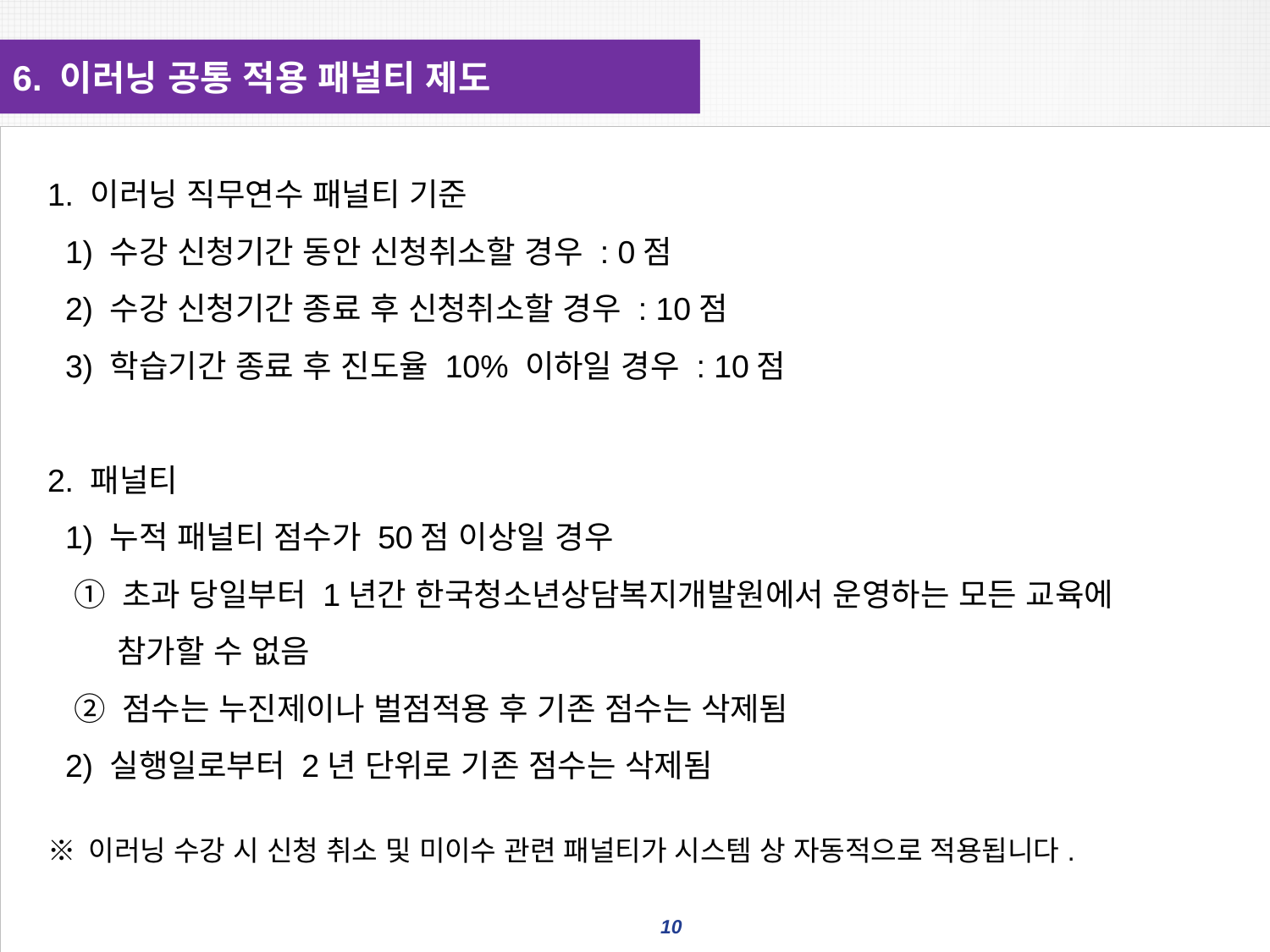

6. 이러닝 공통 적용 패널티 제도
1. 이러닝 직무연수 패널티 기준
  1) 수강 신청기간 동안 신청취소할 경우 : 0점
  2) 수강 신청기간 종료 후 신청취소할 경우 : 10점
  3) 학습기간 종료 후 진도율 10% 이하일 경우 : 10점

2. 패널티
  1) 누적 패널티 점수가 50점 이상일 경우
   ① 초과 당일부터 1년간 한국청소년상담복지개발원에서 운영하는 모든 교육에
       참가할 수 없음
   ② 점수는 누진제이나 벌점적용 후 기존 점수는 삭제됨
  2) 실행일로부터 2년 단위로 기존 점수는 삭제됨
※ 이러닝 수강 시 신청 취소 및 미이수 관련 패널티가 시스템 상 자동적으로 적용됩니다.